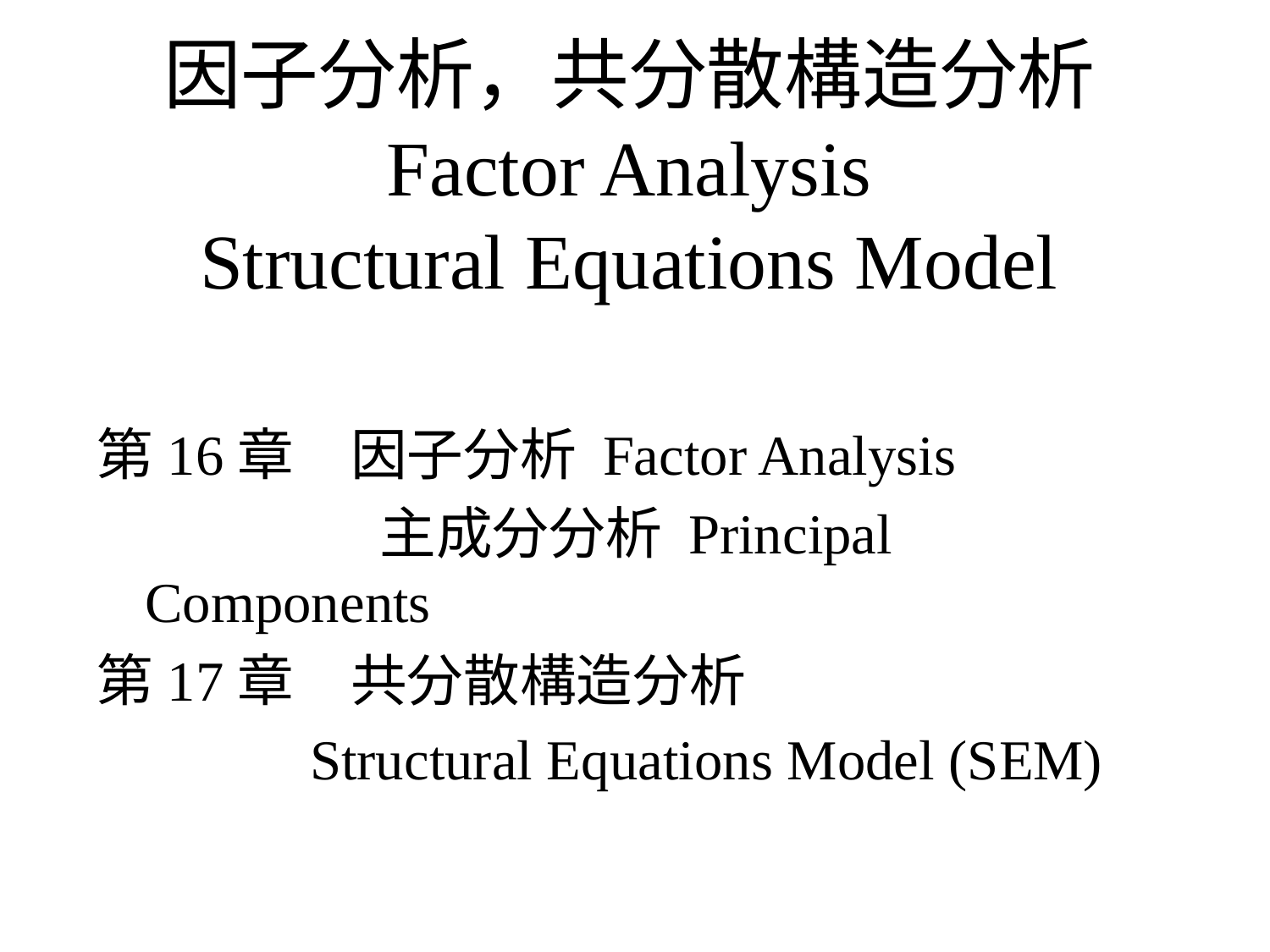

因子分析，共分散構造分析
Factor Analysis
Structural Equations Model
第16章　因子分析 Factor Analysis
　　　　　主成分分析 Principal Components
第17章　共分散構造分析
               Structural Equations Model (SEM)